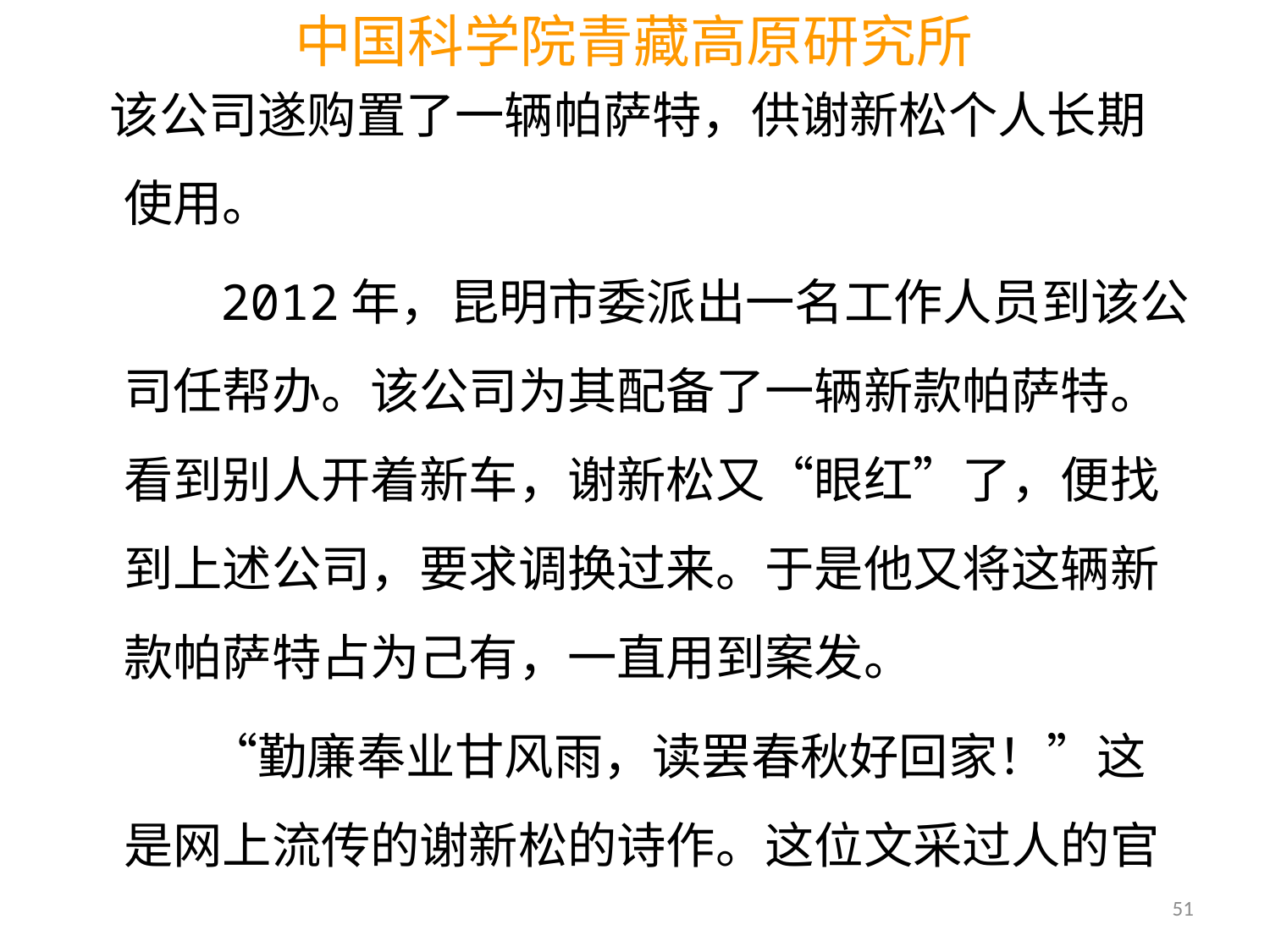

该公司遂购置了一辆帕萨特，供谢新松个人长期使用。
  　　2012年，昆明市委派出一名工作人员到该公司任帮办。该公司为其配备了一辆新款帕萨特。看到别人开着新车，谢新松又“眼红”了，便找到上述公司，要求调换过来。于是他又将这辆新款帕萨特占为己有，一直用到案发。
  　　“勤廉奉业甘风雨，读罢春秋好回家！”这是网上流传的谢新松的诗作。这位文采过人的官
51